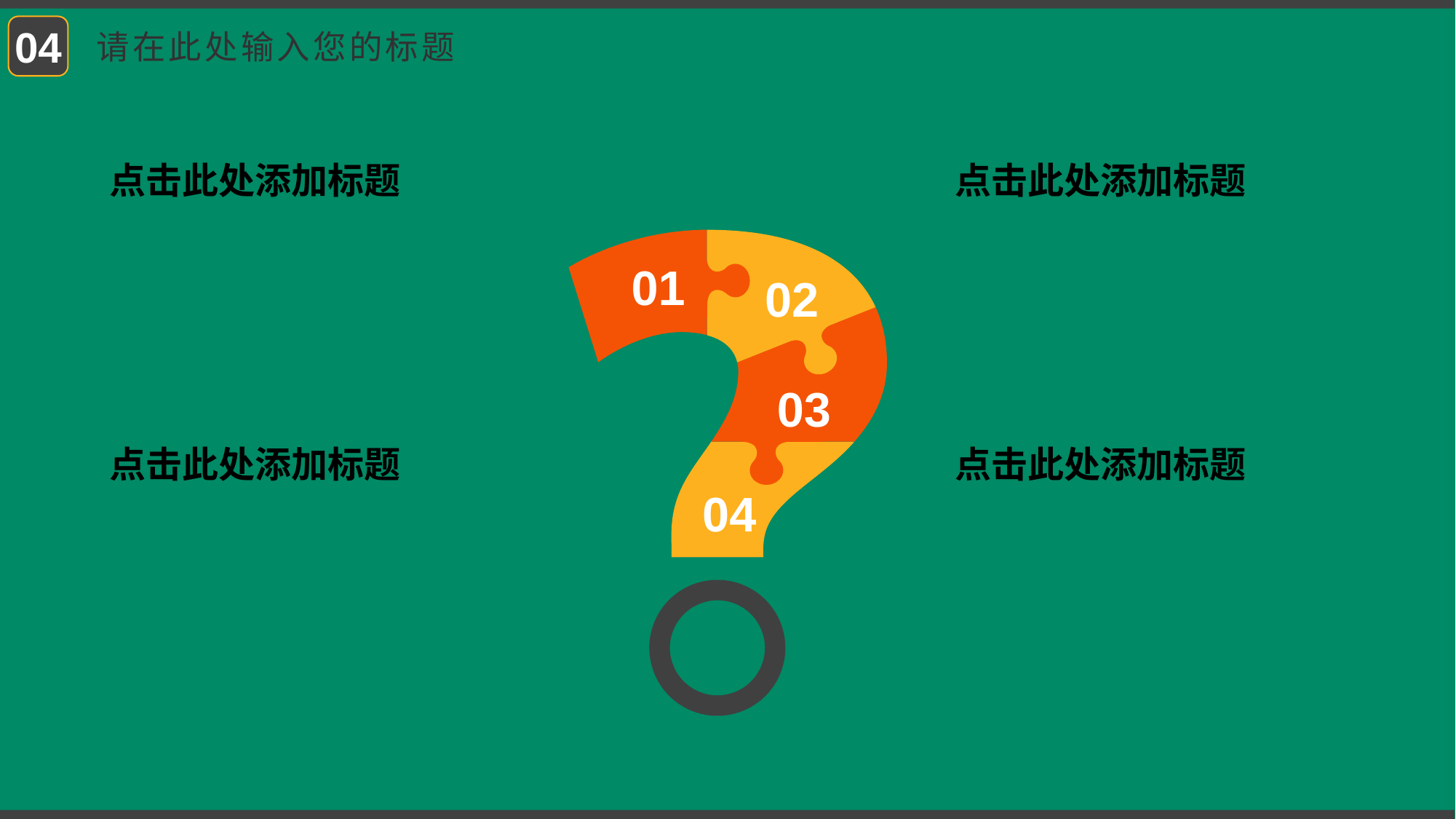

04
请在此处输入您的标题
点击此处添加标题
点击此处添加标题

01
02
03
点击此处添加标题
点击此处添加标题
04